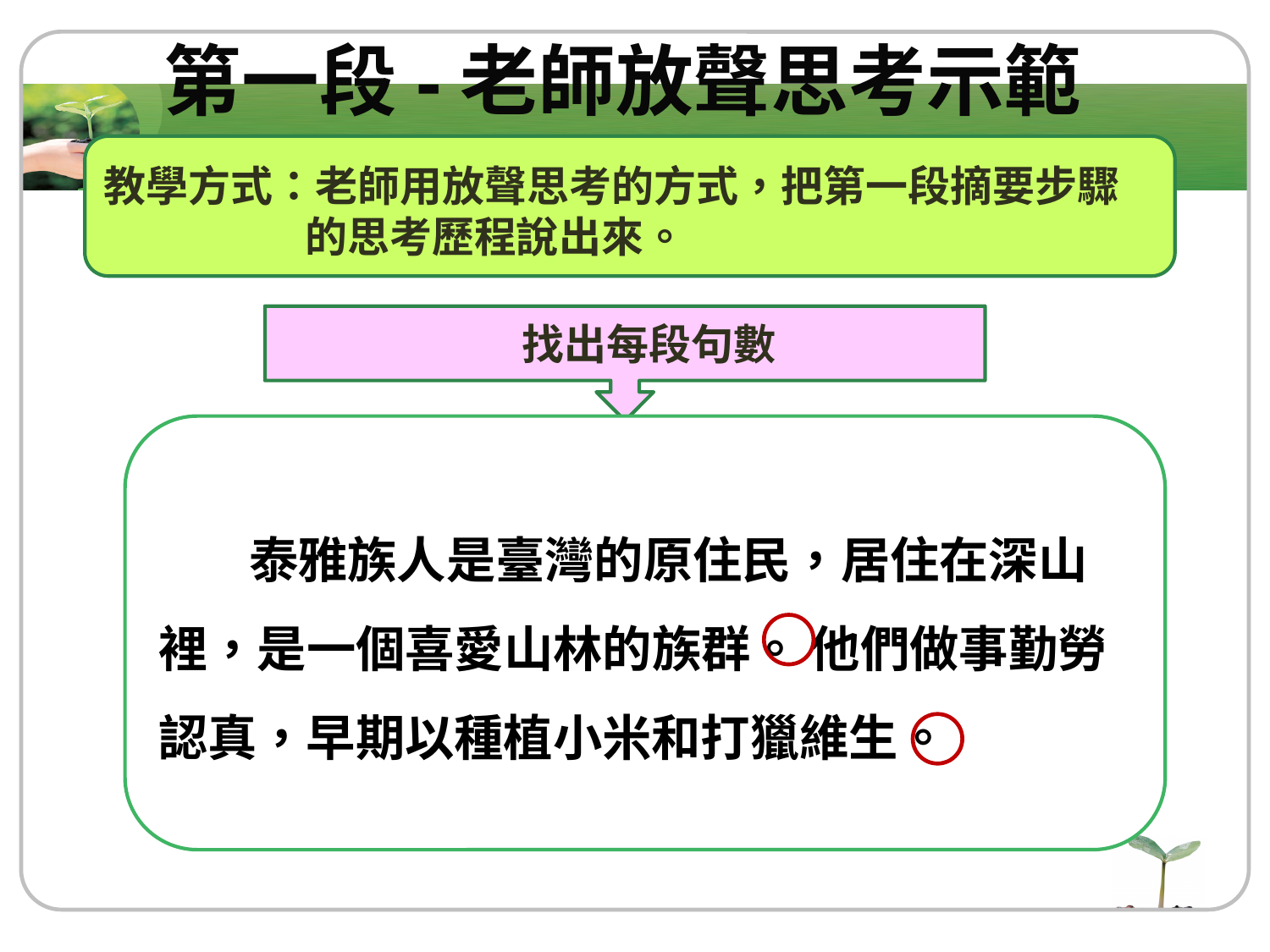

第一段-老師放聲思考示範

教學方式：老師用放聲思考的方式，把第一段摘要步驟
                    的思考歷程說出來。

    找出每段句數
       泰雅族人是臺灣的原住民，居住在深山裡，是一個喜愛山林的族群。 他們做事勤勞認真，早期以種植小米和打獵維生。